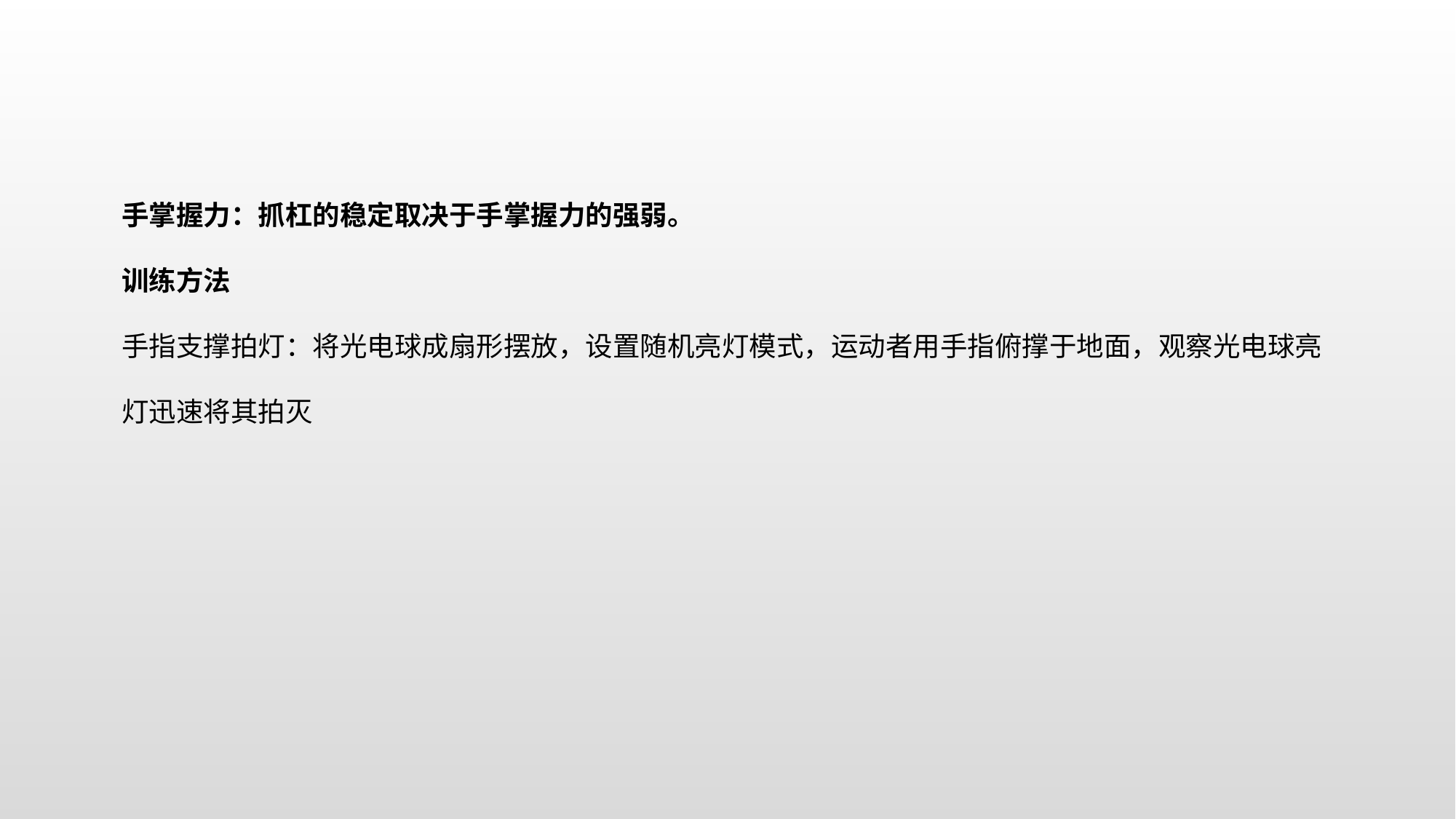

手掌握力：抓杠的稳定取决于手掌握力的强弱。
训练方法
手指支撑拍灯：将光电球成扇形摆放，设置随机亮灯模式，运动者用手指俯撑于地面，观察光电球亮灯迅速将其拍灭